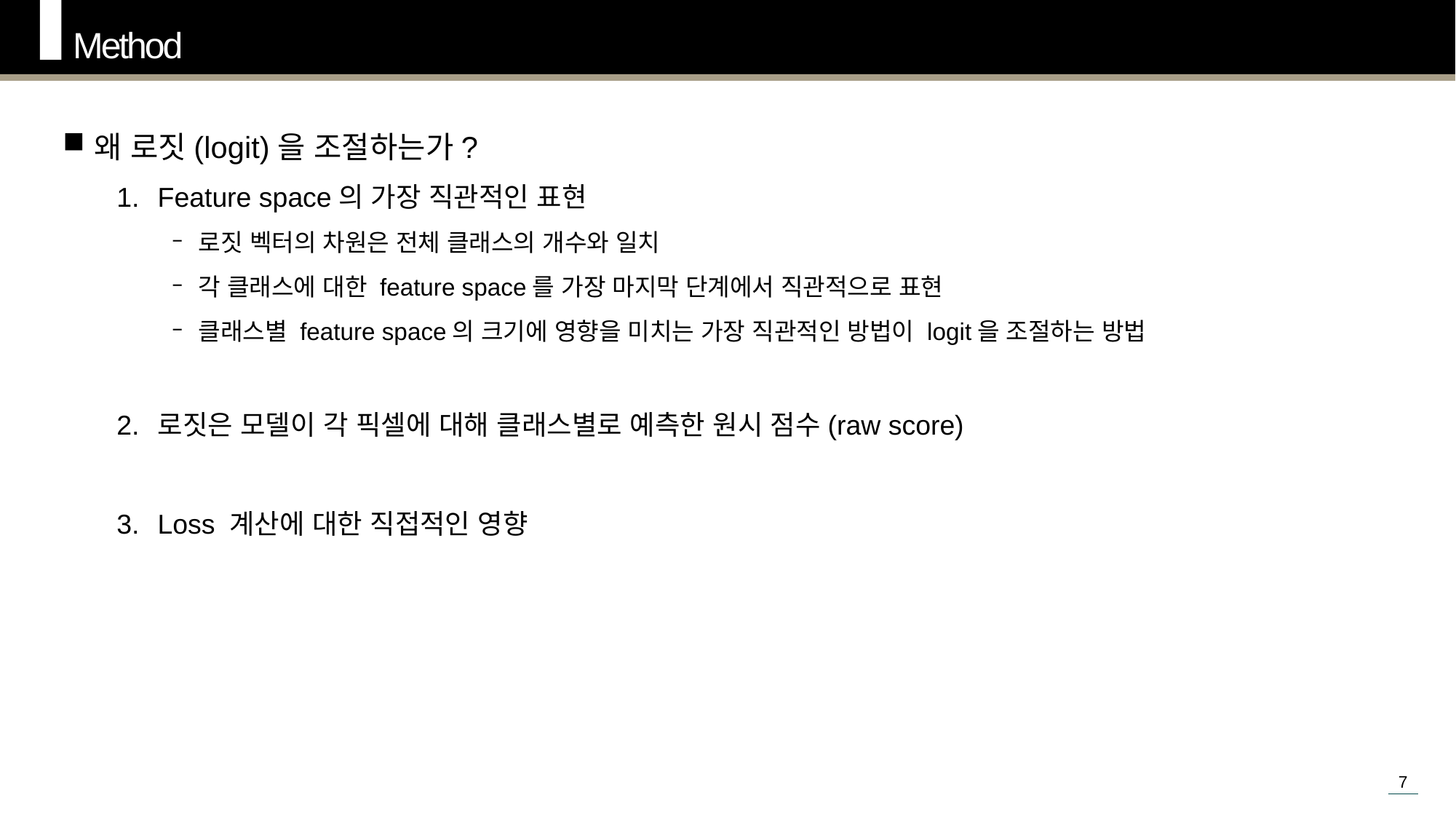

Method
왜 로짓(logit)을 조절하는가?
Feature space의 가장 직관적인 표현
로짓 벡터의 차원은 전체 클래스의 개수와 일치
각 클래스에 대한 feature space를 가장 마지막 단계에서 직관적으로 표현
클래스별 feature space의 크기에 영향을 미치는 가장 직관적인 방법이 logit을 조절하는 방법

로짓은 모델이 각 픽셀에 대해 클래스별로 예측한 원시 점수(raw score)

Loss 계산에 대한 직접적인 영향